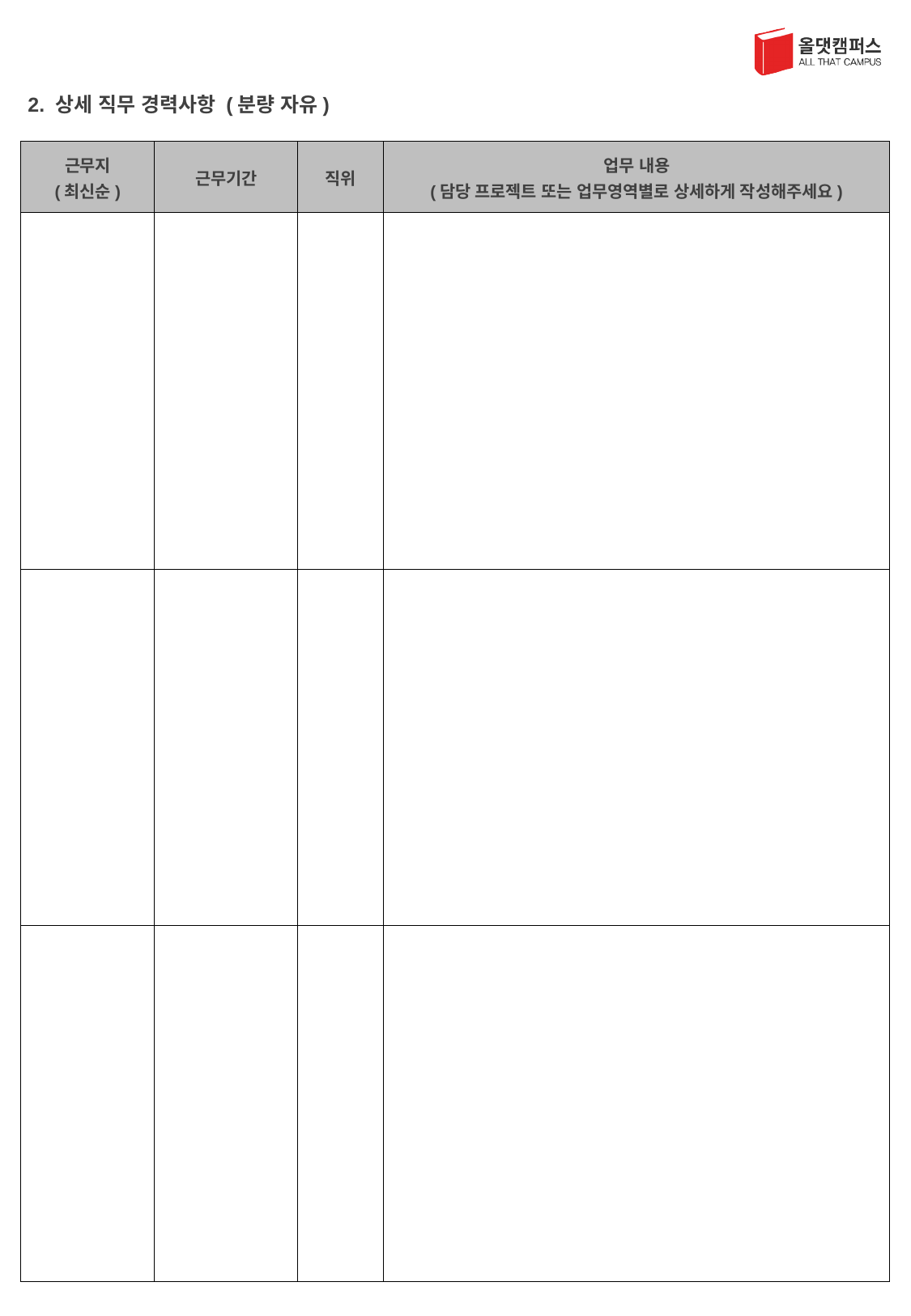

2. 상세 직무 경력사항 (분량 자유)
| 근무지 (최신순) | 근무기간 | 직위 | 업무 내용 (담당 프로젝트 또는 업무영역별로 상세하게 작성해주세요) |
| --- | --- | --- | --- |
|  |  |  |  |
|  |  |  |  |
|  |  |  |  |